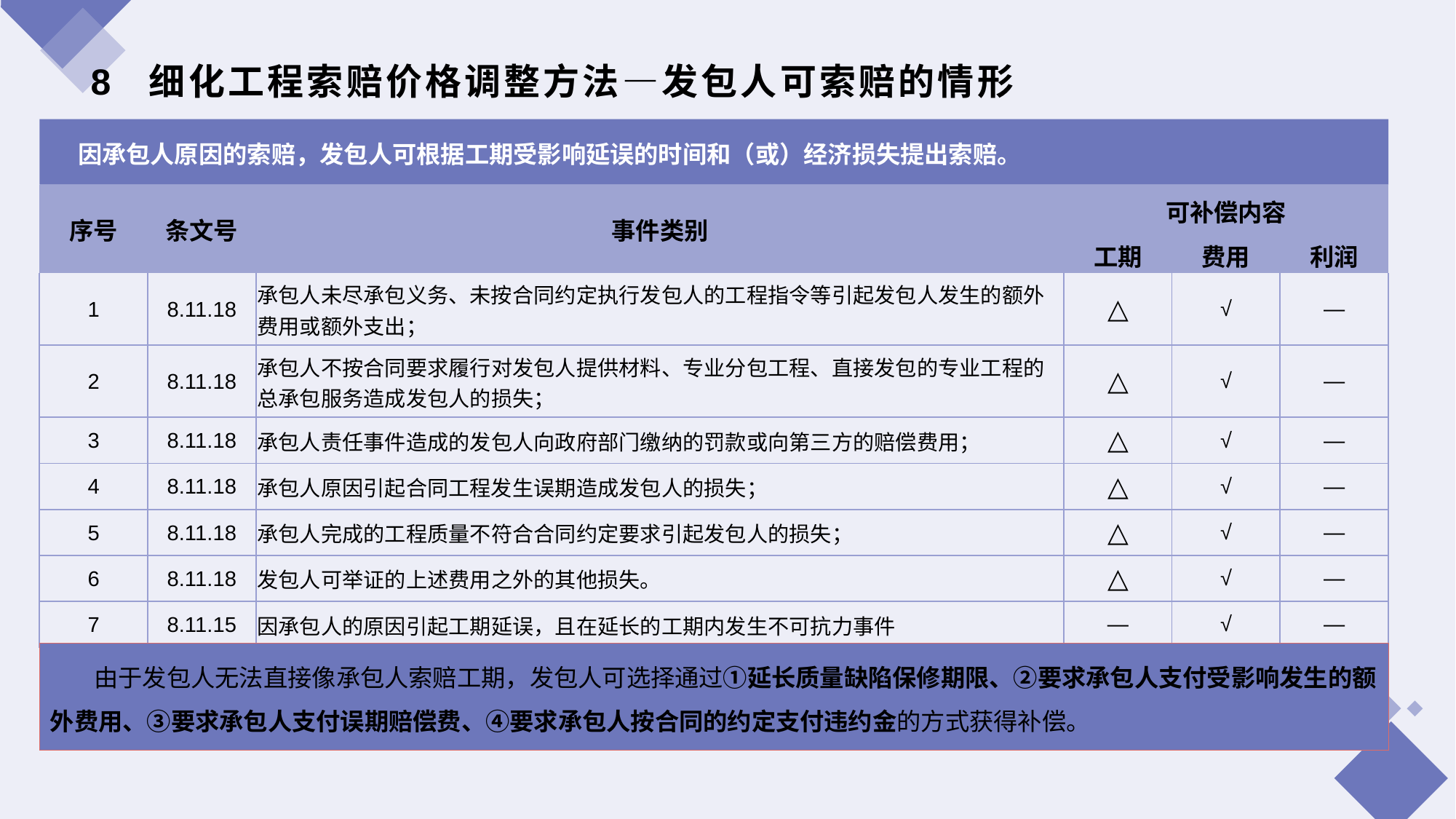

# 8  细化工程索赔价格调整方法—发包人可索赔的情形
    因承包人原因的索赔，发包人可根据工期受影响延误的时间和（或）经济损失提出索赔。
| 序号 | 条文号 | 事件类别 | 可补偿内容 |  |  |
| --- | --- | --- | --- | --- | --- |
|  |  |  | 工期 | 费用 | 利润 |
| 1 | 8.11.18 | 承包人未尽承包义务、未按合同约定执行发包人的工程指令等引起发包人发生的额外费用或额外支出； | △ | √ | — |
| 2 | 8.11.18 | 承包人不按合同要求履行对发包人提供材料、专业分包工程、直接发包的专业工程的总承包服务造成发包人的损失； | △ | √ | — |
| 3 | 8.11.18 | 承包人责任事件造成的发包人向政府部门缴纳的罚款或向第三方的赔偿费用； | △ | √ | — |
| 4 | 8.11.18 | 承包人原因引起合同工程发生误期造成发包人的损失； | △ | √ | — |
| 5 | 8.11.18 | 承包人完成的工程质量不符合合同约定要求引起发包人的损失； | △ | √ | — |
| 6 | 8.11.18 | 发包人可举证的上述费用之外的其他损失。 | △ | √ | — |
| 7 | 8.11.15 | 因承包人的原因引起工期延误，且在延长的工期内发生不可抗力事件 | — | √ | — |
       由于发包人无法直接像承包人索赔工期，发包人可选择通过①延长质量缺陷保修期限、②要求承包人支付受影响发生的额外费用、③要求承包人支付误期赔偿费、④要求承包人按合同的约定支付违约金的方式获得补偿。